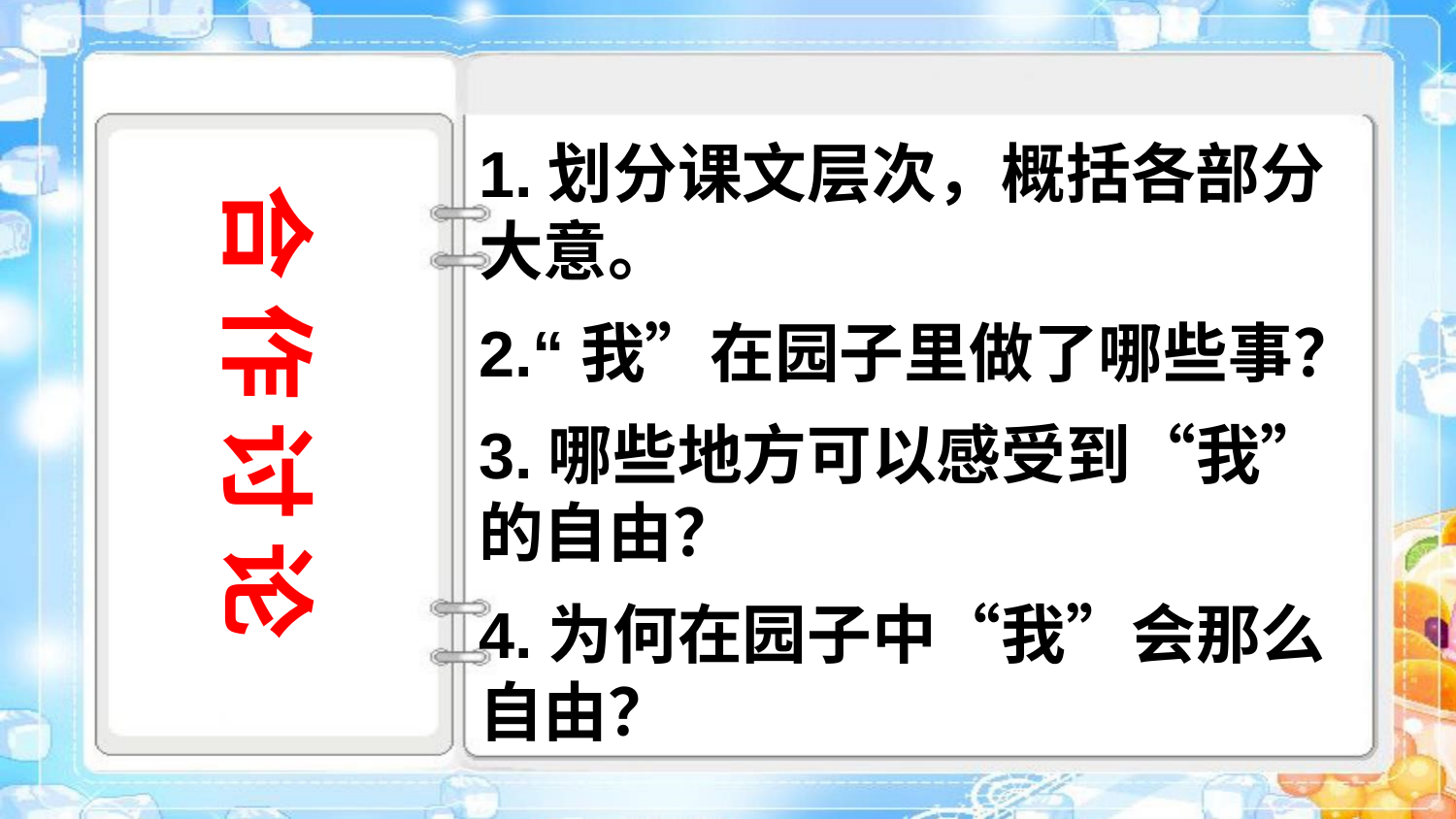

1.划分课文层次，概括各部分大意。
2.“我”在园子里做了哪些事？
3.哪些地方可以感受到“我”的自由？
4.为何在园子中“我”会那么自由？
合 作 讨 论